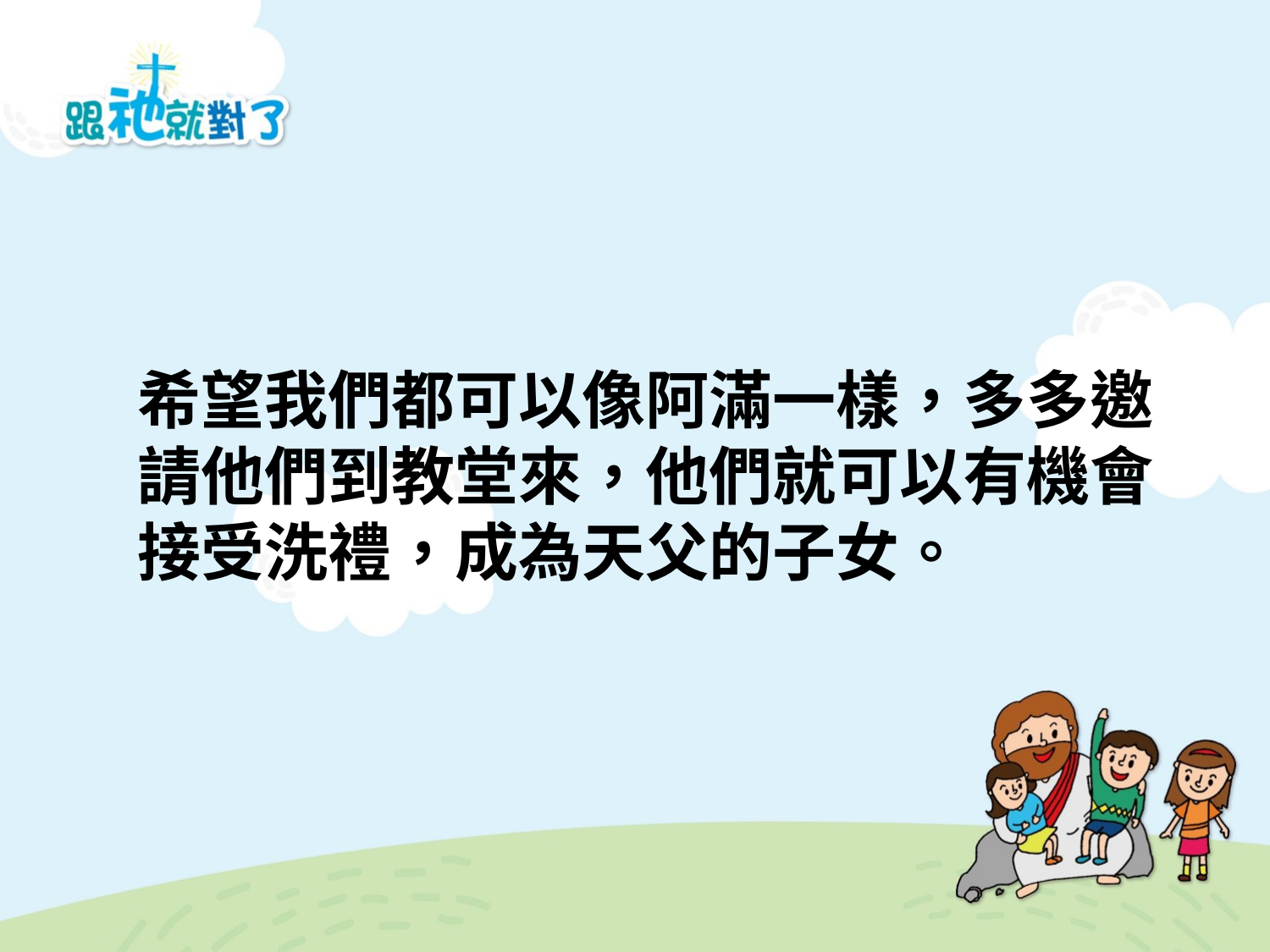

希望我們都可以像阿滿一樣，多多邀請他們到教堂來，他們就可以有機會接受洗禮，成為天父的子女。